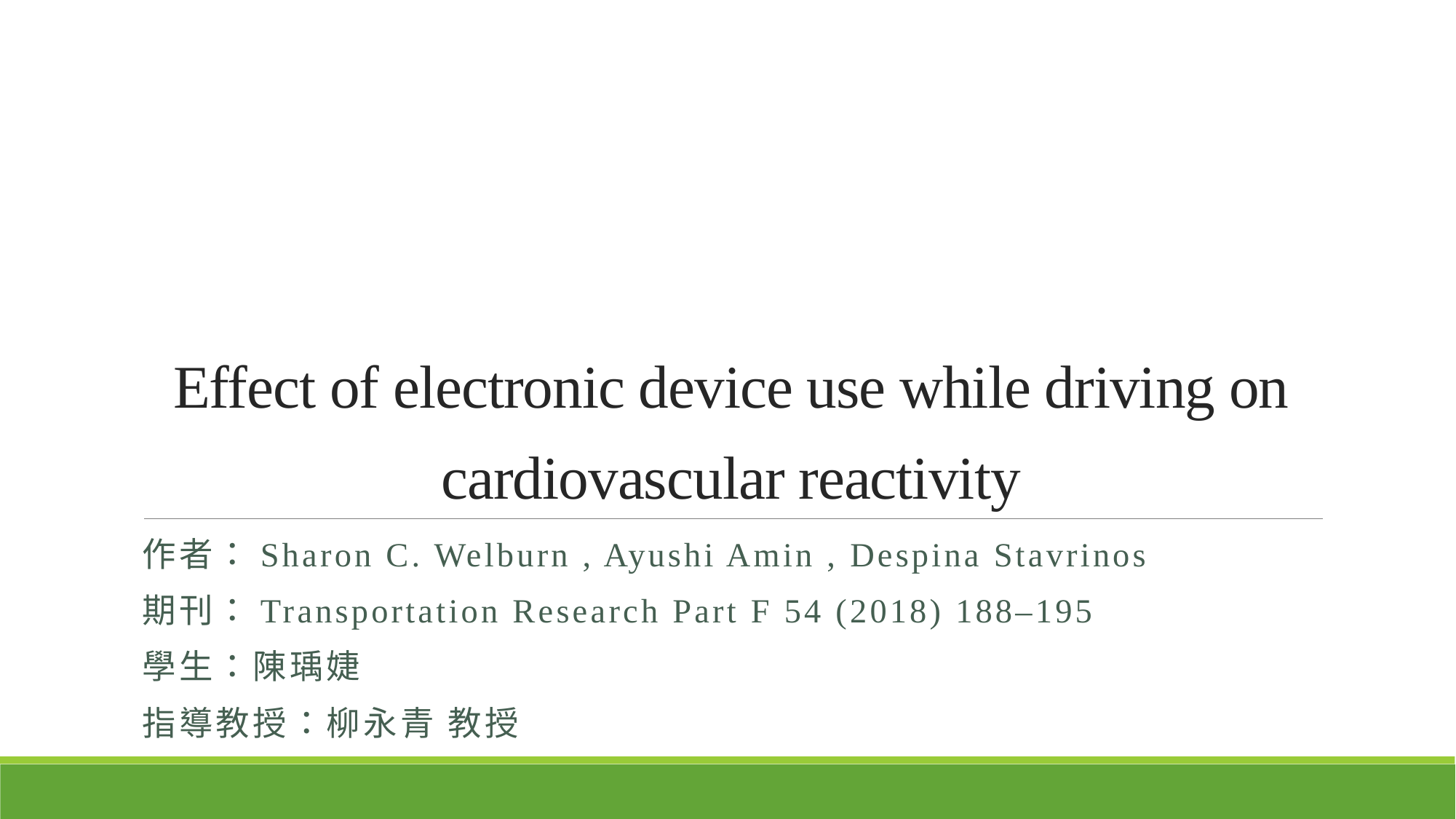

# Effect of electronic device use while driving on cardiovascular reactivity
作者：Sharon C. Welburn , Ayushi Amin , Despina Stavrinos
期刊：Transportation Research Part F 54 (2018) 188–195
學生：陳瑀婕
指導教授：柳永青 教授